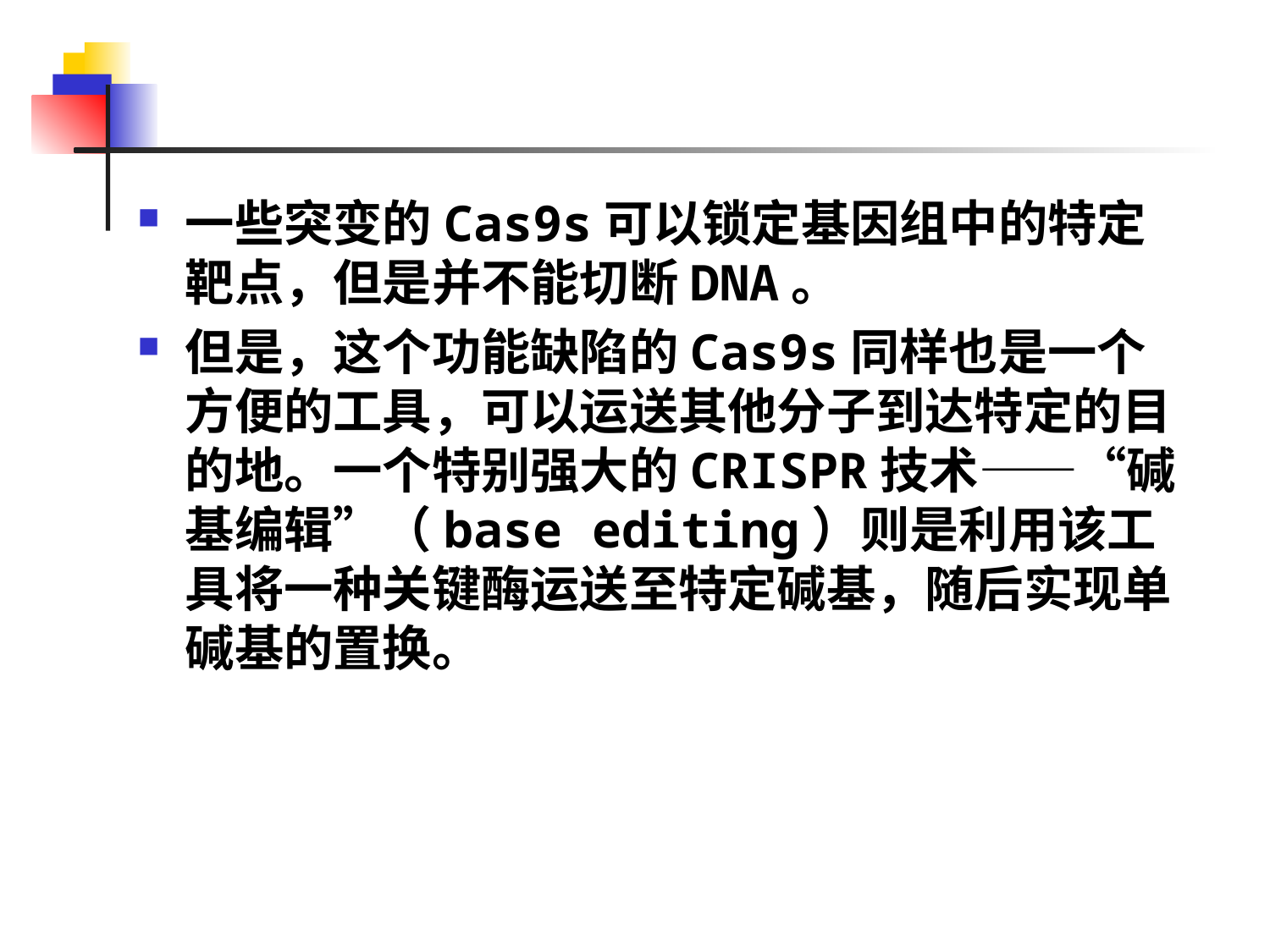

一些突变的Cas9s可以锁定基因组中的特定靶点，但是并不能切断DNA。
但是，这个功能缺陷的Cas9s同样也是一个方便的工具，可以运送其他分子到达特定的目的地。一个特别强大的CRISPR技术——“碱基编辑”（base editing）则是利用该工具将一种关键酶运送至特定碱基，随后实现单碱基的置换。